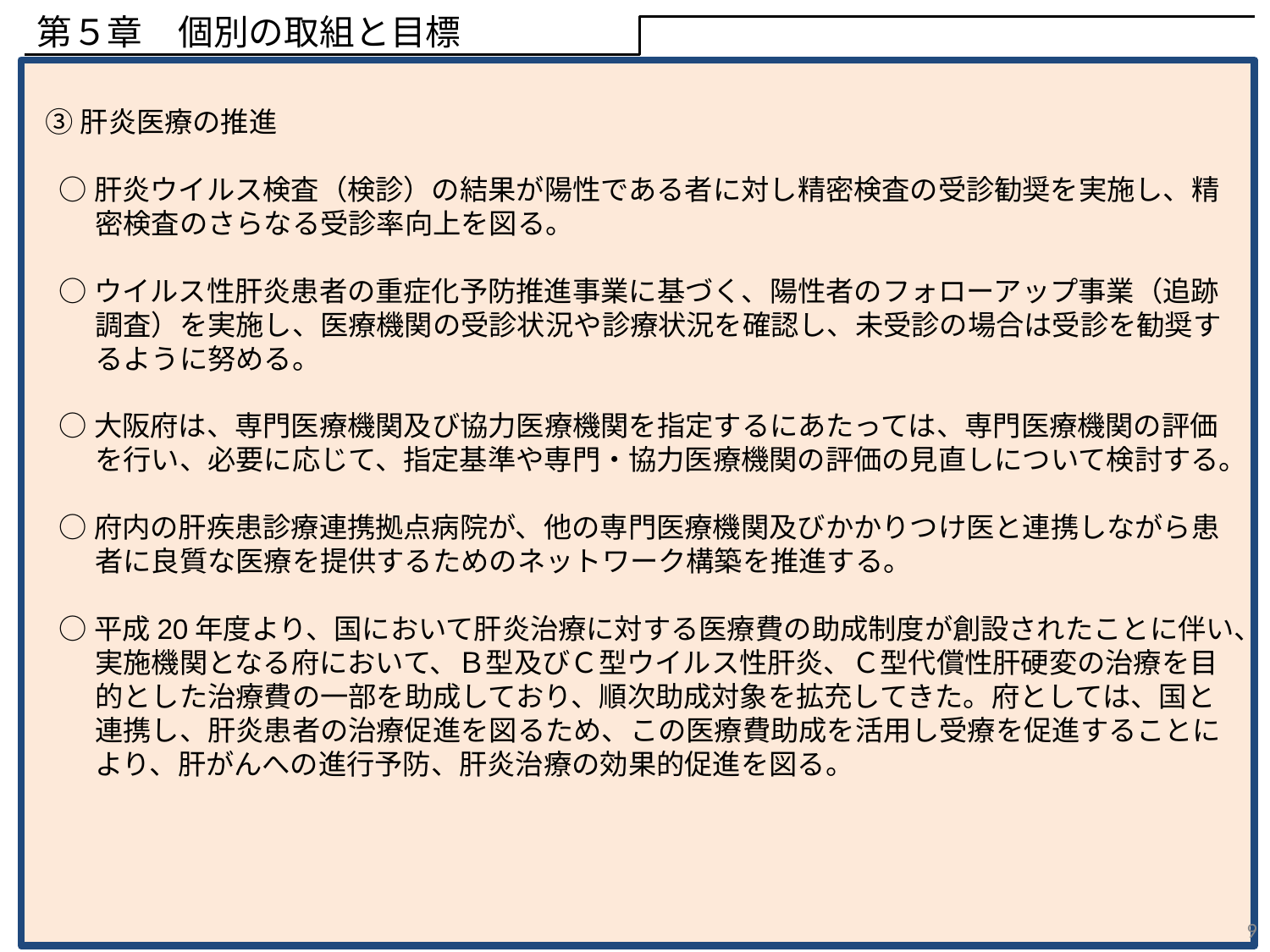

第５章　個別の取組と目標

③肝炎医療の推進

○肝炎ウイルス検査（検診）の結果が陽性である者に対し精密検査の受診勧奨を実施し、精密検査のさらなる受診率向上を図る。

○ウイルス性肝炎患者の重症化予防推進事業に基づく、陽性者のフォローアップ事業（追跡調査）を実施し、医療機関の受診状況や診療状況を確認し、未受診の場合は受診を勧奨するように努める。

○大阪府は、専門医療機関及び協力医療機関を指定するにあたっては、専門医療機関の評価を行い、必要に応じて、指定基準や専門・協力医療機関の評価の見直しについて検討する。

○府内の肝疾患診療連携拠点病院が、他の専門医療機関及びかかりつけ医と連携しながら患者に良質な医療を提供するためのネットワーク構築を推進する。

○平成20年度より、国において肝炎治療に対する医療費の助成制度が創設されたことに伴い、実施機関となる府において、Ｂ型及びＣ型ウイルス性肝炎、Ｃ型代償性肝硬変の治療を目的とした治療費の一部を助成しており、順次助成対象を拡充してきた。府としては、国と連携し、肝炎患者の治療促進を図るため、この医療費助成を活用し受療を促進することにより、肝がんへの進行予防、肝炎治療の効果的促進を図る。

9